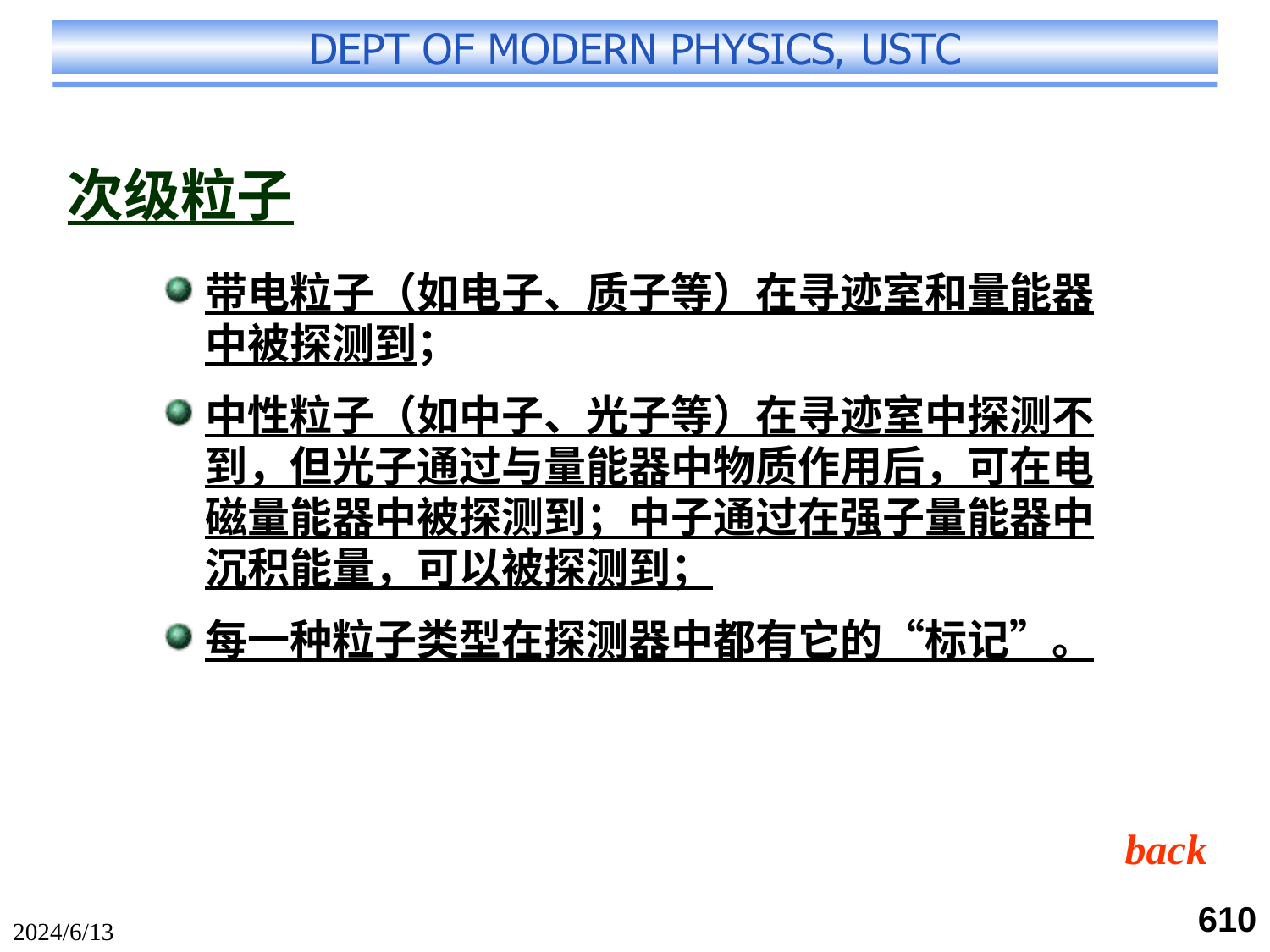

次级粒子
带电粒子（如电子、质子等）在寻迹室和量能器中被探测到；
中性粒子（如中子、光子等）在寻迹室中探测不到，但光子通过与量能器中物质作用后，可在电磁量能器中被探测到；中子通过在强子量能器中沉积能量，可以被探测到；
每一种粒子类型在探测器中都有它的“标记”。
back
610
2024/6/13